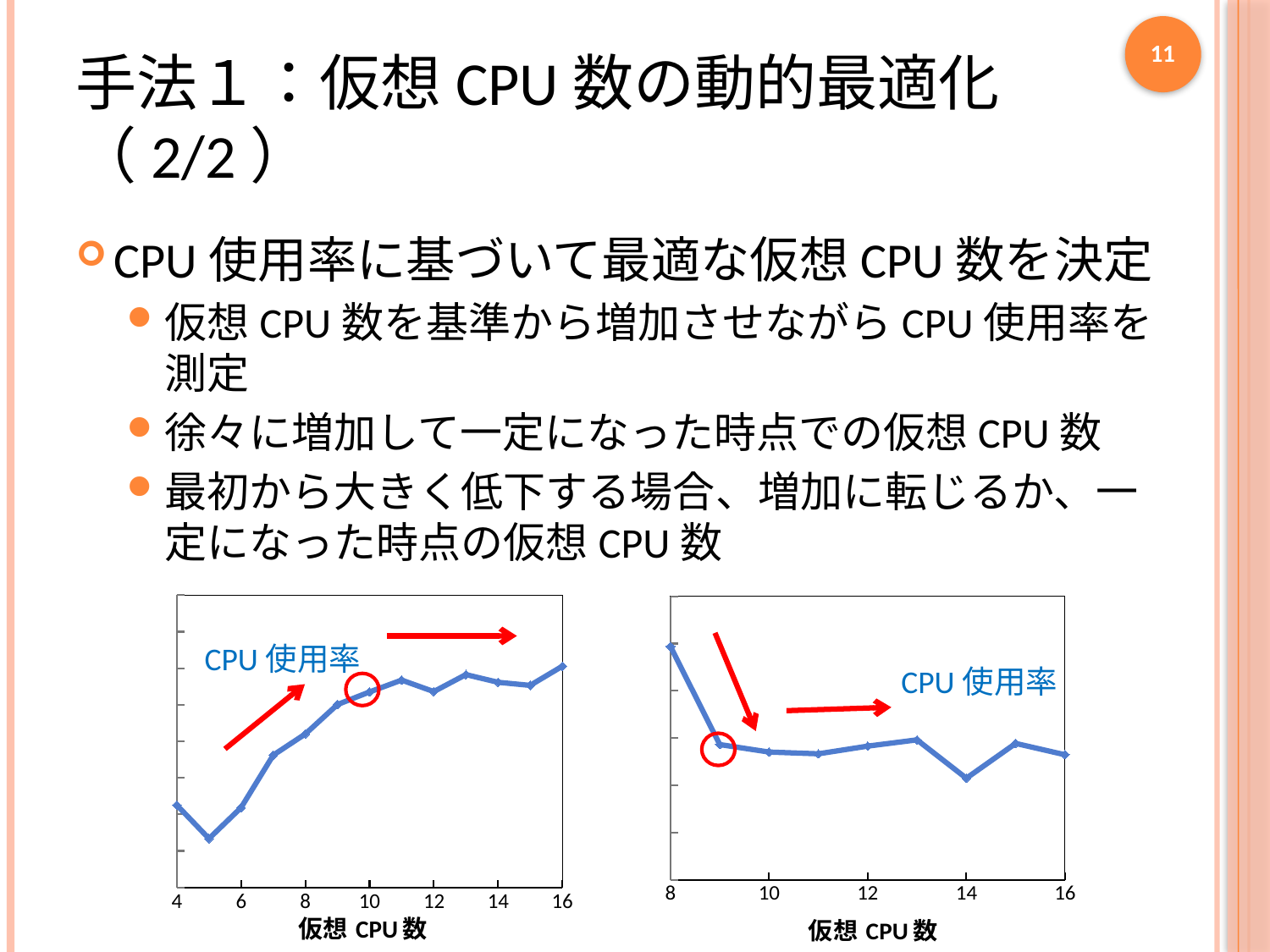

11
# 手法１：仮想CPU数の動的最適化（2/2）
CPU使用率に基づいて最適な仮想CPU数を決定
仮想CPU数を基準から増加させながらCPU使用率を測定
徐々に増加して一定になった時点での仮想CPU数
最初から大きく低下する場合、増加に転じるか、一定になった時点の仮想CPU数

### Chart

| Category |  |
|---|---|

### Chart

| Category |  |
|---|---|
CPU使用率
CPU使用率